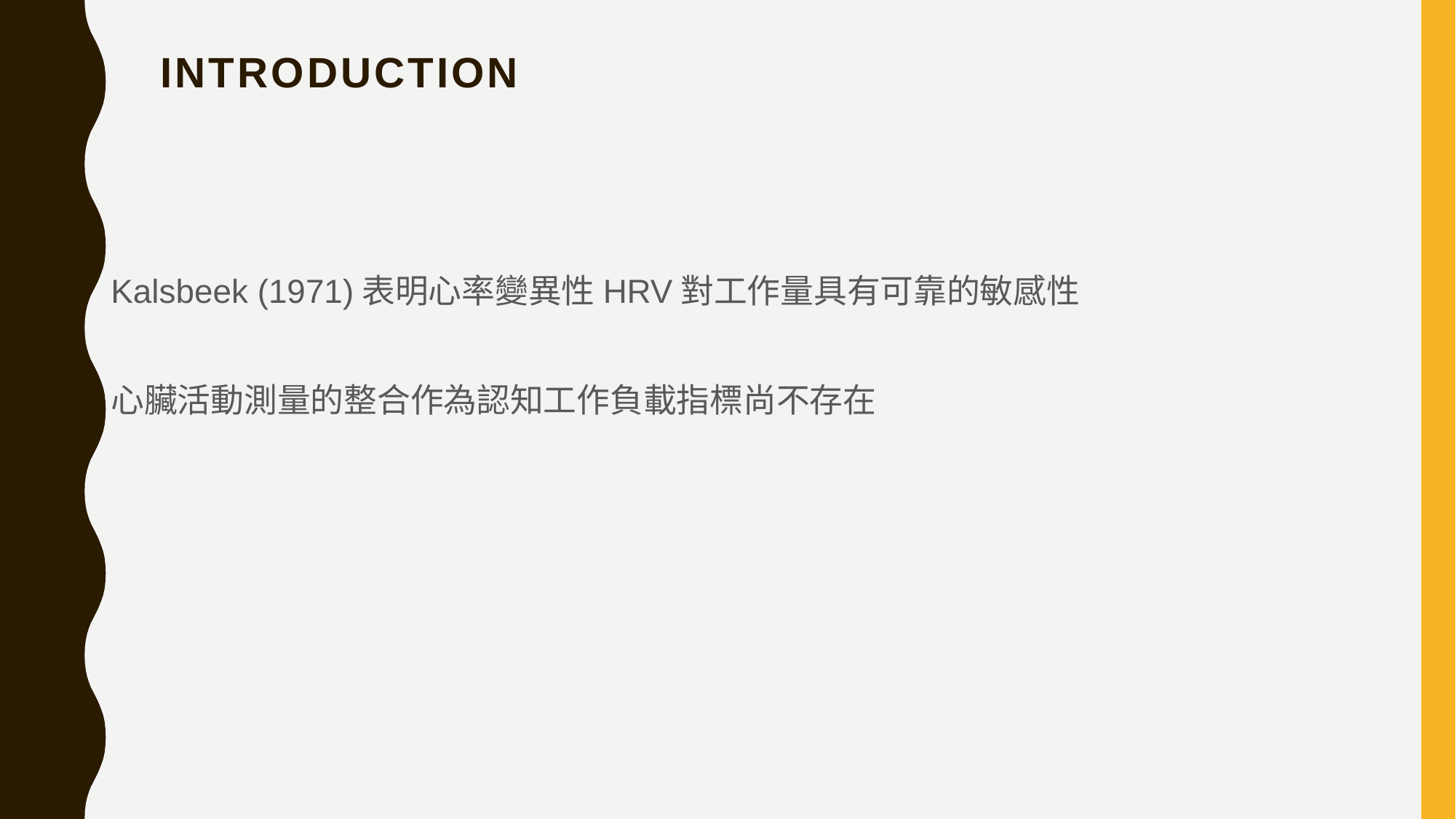

# Introduction
Kalsbeek (1971)表明心率變異性HRV對工作量具有可靠的敏感性

心臟活動測量的整合作為認知工作負載指標尚不存在